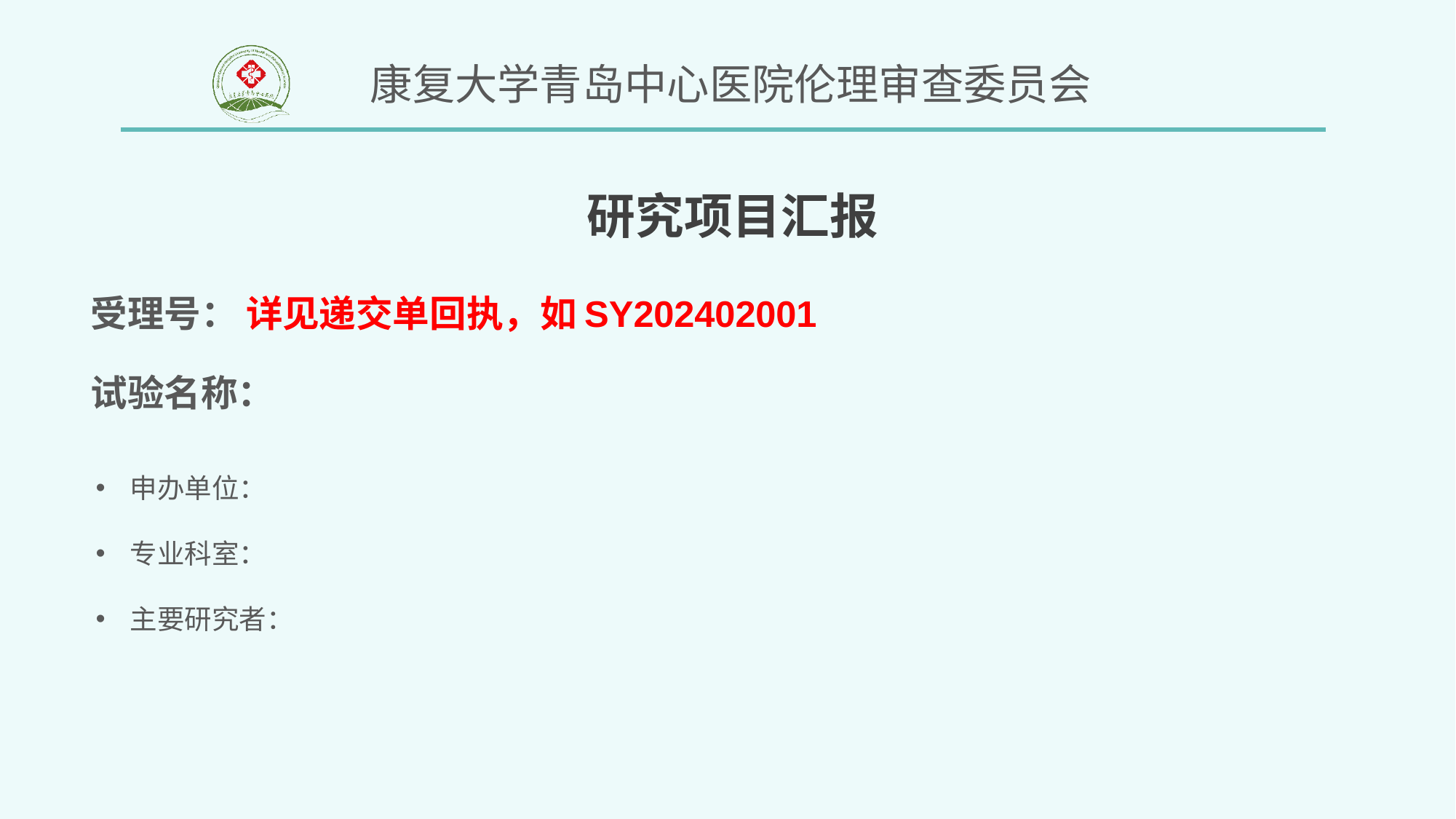

研究项目汇报
受理号： 详见递交单回执，如SY202402001
试验名称：
申办单位：
专业科室：
主要研究者：